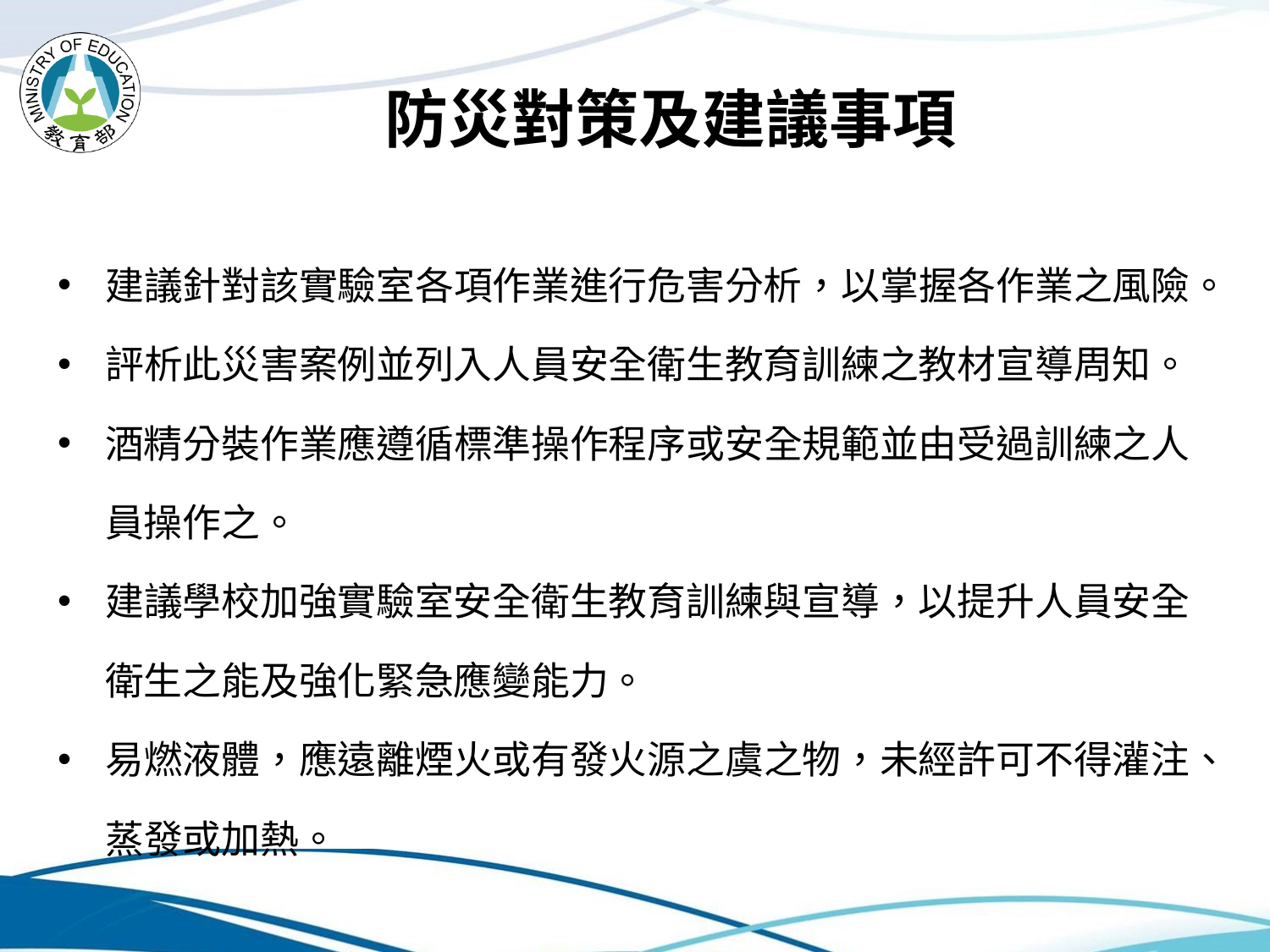

# 防災對策及建議事項
建議針對該實驗室各項作業進行危害分析，以掌握各作業之風險。
評析此災害案例並列入人員安全衛生教育訓練之教材宣導周知。
酒精分裝作業應遵循標準操作程序或安全規範並由受過訓練之人員操作之。
建議學校加強實驗室安全衛生教育訓練與宣導，以提升人員安全衛生之能及強化緊急應變能力。
易燃液體，應遠離煙火或有發火源之虞之物，未經許可不得灌注、蒸發或加熱。